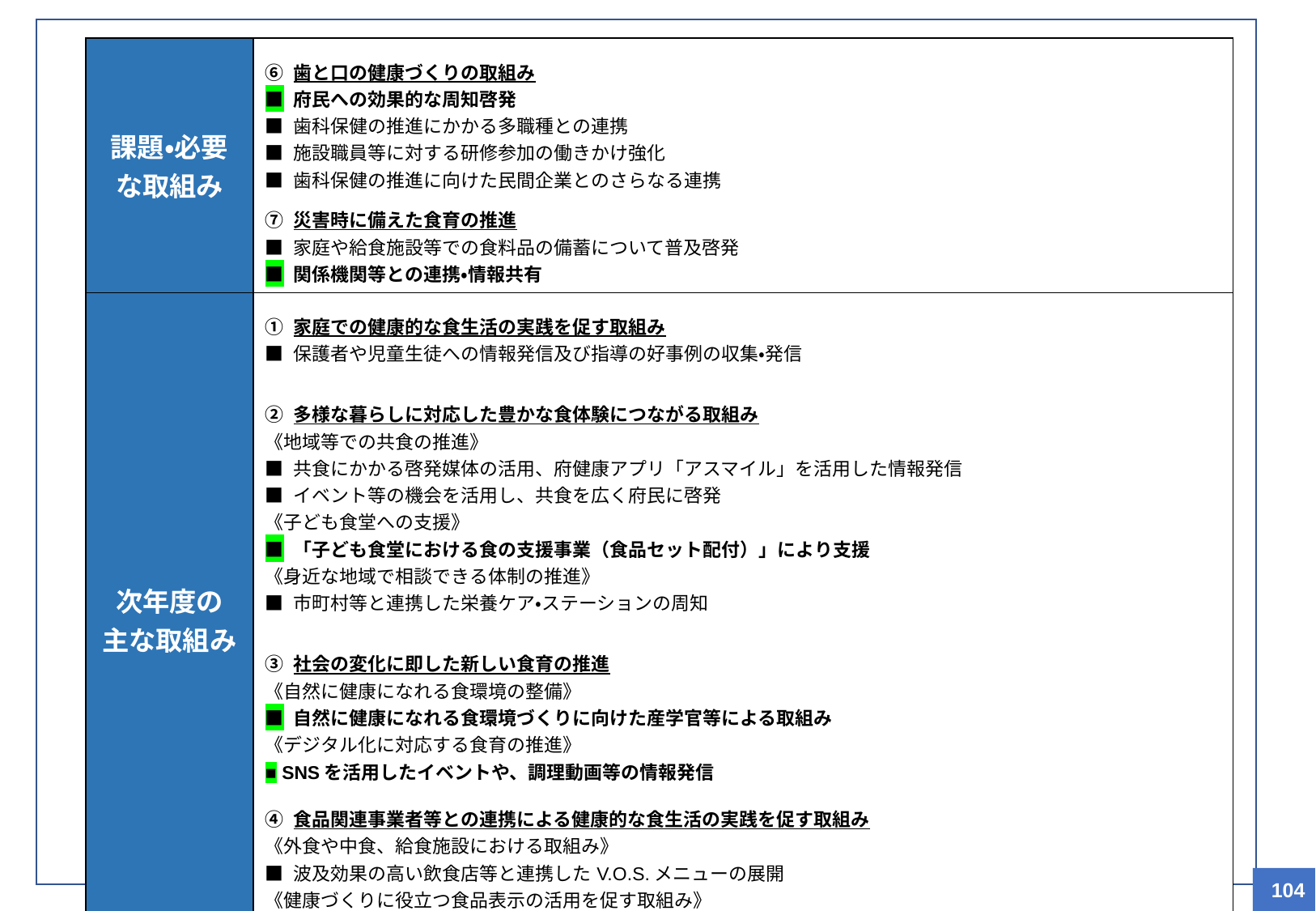

| 課題・必要な取組み | ⑥ 歯と口の健康づくりの取組み ■ 府民への効果的な周知啓発 ■ 歯科保健の推進にかかる多職種との連携 ■ 施設職員等に対する研修参加の働きかけ強化 ■ 歯科保健の推進に向けた民間企業とのさらなる連携 ⑦ 災害時に備えた食育の推進 ■ 家庭や給食施設等での食料品の備蓄について普及啓発 ■ 関係機関等との連携・情報共有 |
| --- | --- |
| 次年度の 主な取組み | ① 家庭での健康的な食生活の実践を促す取組み ■ 保護者や児童生徒への情報発信及び指導の好事例の収集・発信 ② 多様な暮らしに対応した豊かな食体験につながる取組み 《地域等での共食の推進》 ■ 共食にかかる啓発媒体の活用、府健康アプリ「アスマイル」を活用した情報発信 ■ イベント等の機会を活用し、共食を広く府民に啓発 《子ども食堂への支援》 ■ 「子ども食堂における食の支援事業（食品セット配付）」により支援 《身近な地域で相談できる体制の推進》 ■ 市町村等と連携した栄養ケア・ステーションの周知 ③ 社会の変化に即した新しい食育の推進 《自然に健康になれる食環境の整備》 ■ 自然に健康になれる食環境づくりに向けた産学官等による取組み 《デジタル化に対応する食育の推進》 ■ SNSを活用したイベントや、調理動画等の情報発信 ④ 食品関連事業者等との連携による健康的な食生活の実践を促す取組み 《外食や中食、給食施設における取組み》 ■ 波及効果の高い飲食店等と連携したV.O.S.メニューの展開 《健康づくりに役立つ食品表示の活用を促す取組み》 ■ イベント等の機会を活用し、食品表示の活用を啓発 |
104